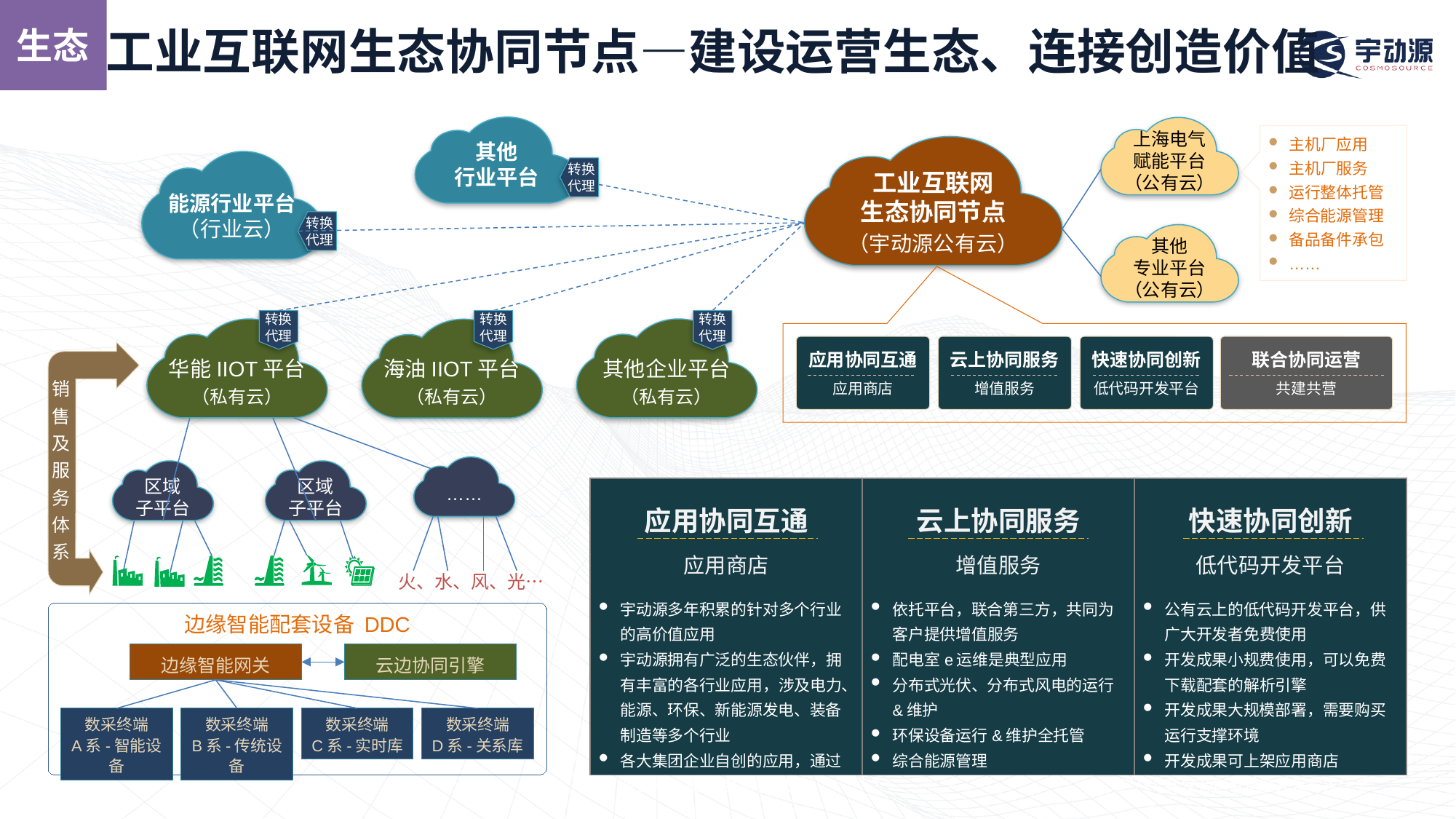

生态
# 工业互联网生态协同节点—建设运营生态、连接创造价值
其他
行业平台
上海电气
赋能平台
（公有云）
主机厂应用
主机厂服务
运行整体托管
综合能源管理
备品备件承包
……
工业互联网
生态协同节点
（宇动源公有云）
能源行业平台
（行业云）
转换
代理
转换
代理
其他
专业平台
（公有云）
转换
代理
转换
代理
转换
代理
华能IIOT平台
（私有云）
其他企业平台
（私有云）
海油IIOT平台
（私有云）

应用协同互通
应用商店
云上协同服务
增值服务
快速协同创新
低代码开发平台
联合协同运营
共建共营

销
售
及
服
务
体
系
……
区域
子平台
区域
子平台
| 应用协同互通 应用商店 宇动源多年积累的针对多个行业的高价值应用 宇动源拥有广泛的生态伙伴，拥有丰富的各行业应用，涉及电力、能源、环保、新能源发电、装备制造等多个行业 各大集团企业自创的应用，通过企业平台发布至协同枢纽 | 云上协同服务 增值服务 依托平台，联合第三方，共同为客户提供增值服务 配电室e运维是典型应用 分布式光伏、分布式风电的运行&维护 环保设备运行&维护全托管 综合能源管理 …… | 快速协同创新 低代码开发平台 公有云上的低代码开发平台，供广大开发者免费使用 开发成果小规费使用，可以免费下载配套的解析引擎 开发成果大规模部署，需要购买运行支撑环境 开发成果可上架应用商店 开发者也可承接开发需求任务 |
| --- | --- | --- |

火、水、风、光…
边缘智能配套设备 DDC
边缘智能网关
云边协同引擎
数采终端
A系-智能设备
数采终端
B系-传统设备
数采终端
C系-实时库
数采终端
D系-关系库